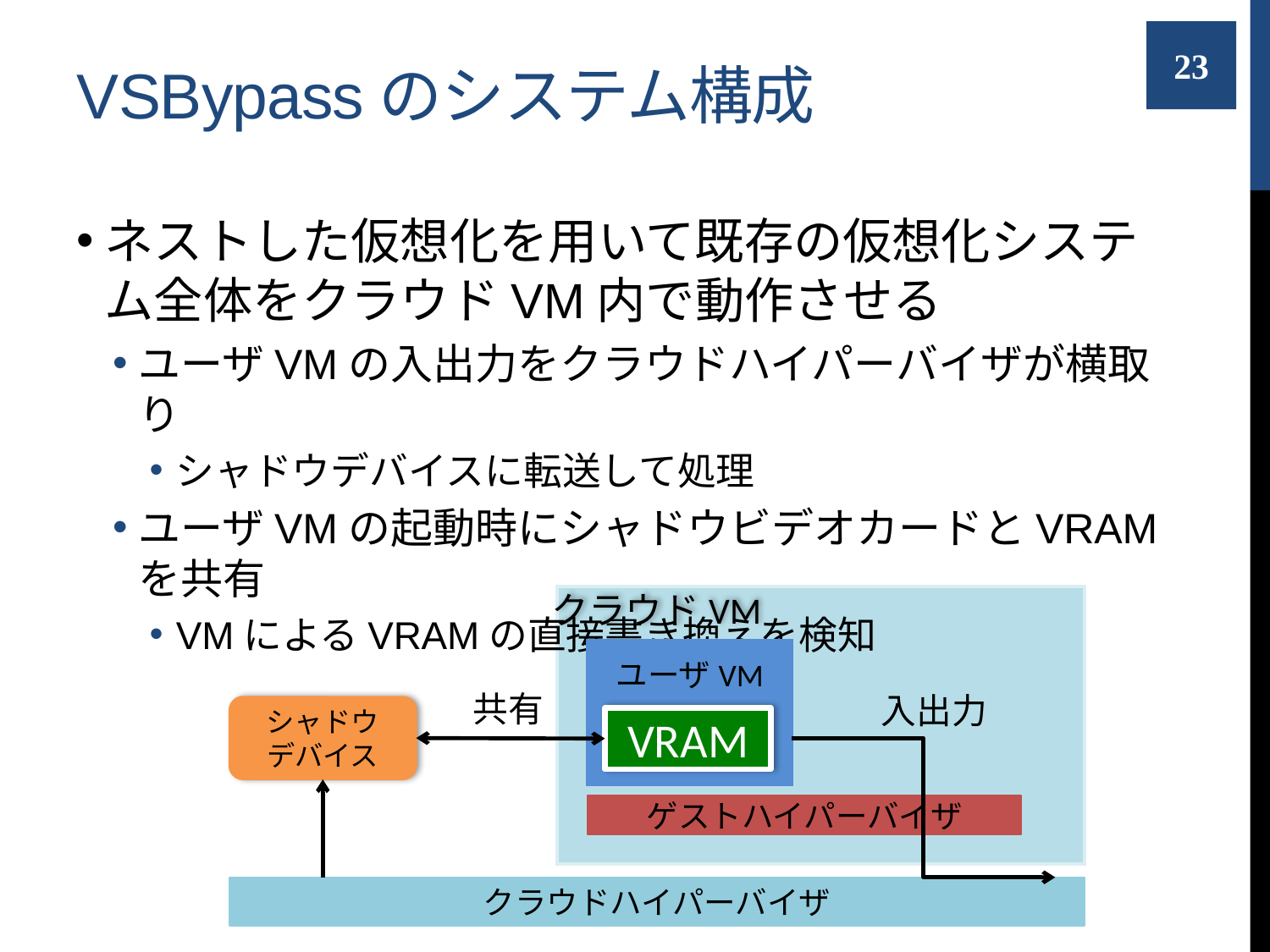

# VSBypassのシステム構成
23
ネストした仮想化を用いて既存の仮想化システム全体をクラウドVM内で動作させる
ユーザVMの入出力をクラウドハイパーバイザが横取り
シャドウデバイスに転送して処理
ユーザVMの起動時にシャドウビデオカードとVRAMを共有
VMによるVRAMの直接書き換えを検知

クラウドVM

ユーザVM

シャドウ
デバイス

共有
入出力
VRAM

ゲストハイパーバイザ
クラウドハイパーバイザ